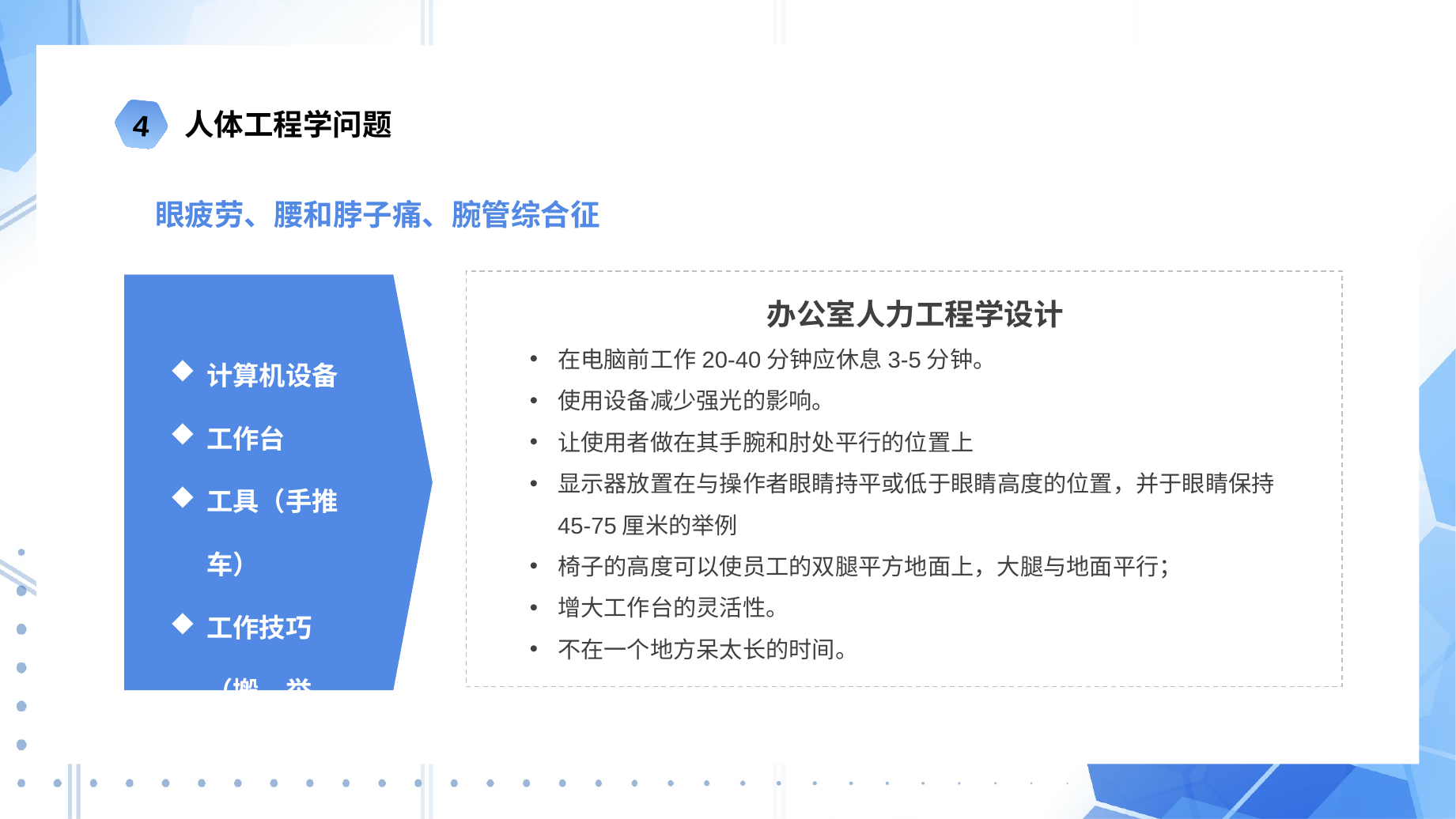

人体工程学问题
4
眼疲劳、腰和脖子痛、腕管综合征

办公室人力工程学设计
在电脑前工作20-40分钟应休息3-5分钟。
使用设备减少强光的影响。
让使用者做在其手腕和肘处平行的位置上
显示器放置在与操作者眼睛持平或低于眼睛高度的位置，并于眼睛保持45-75厘米的举例
椅子的高度可以使员工的双腿平方地面上，大腿与地面平行；
增大工作台的灵活性。
不在一个地方呆太长的时间。
计算机设备
工作台
工具（手推车）
工作技巧（搬、举、推）